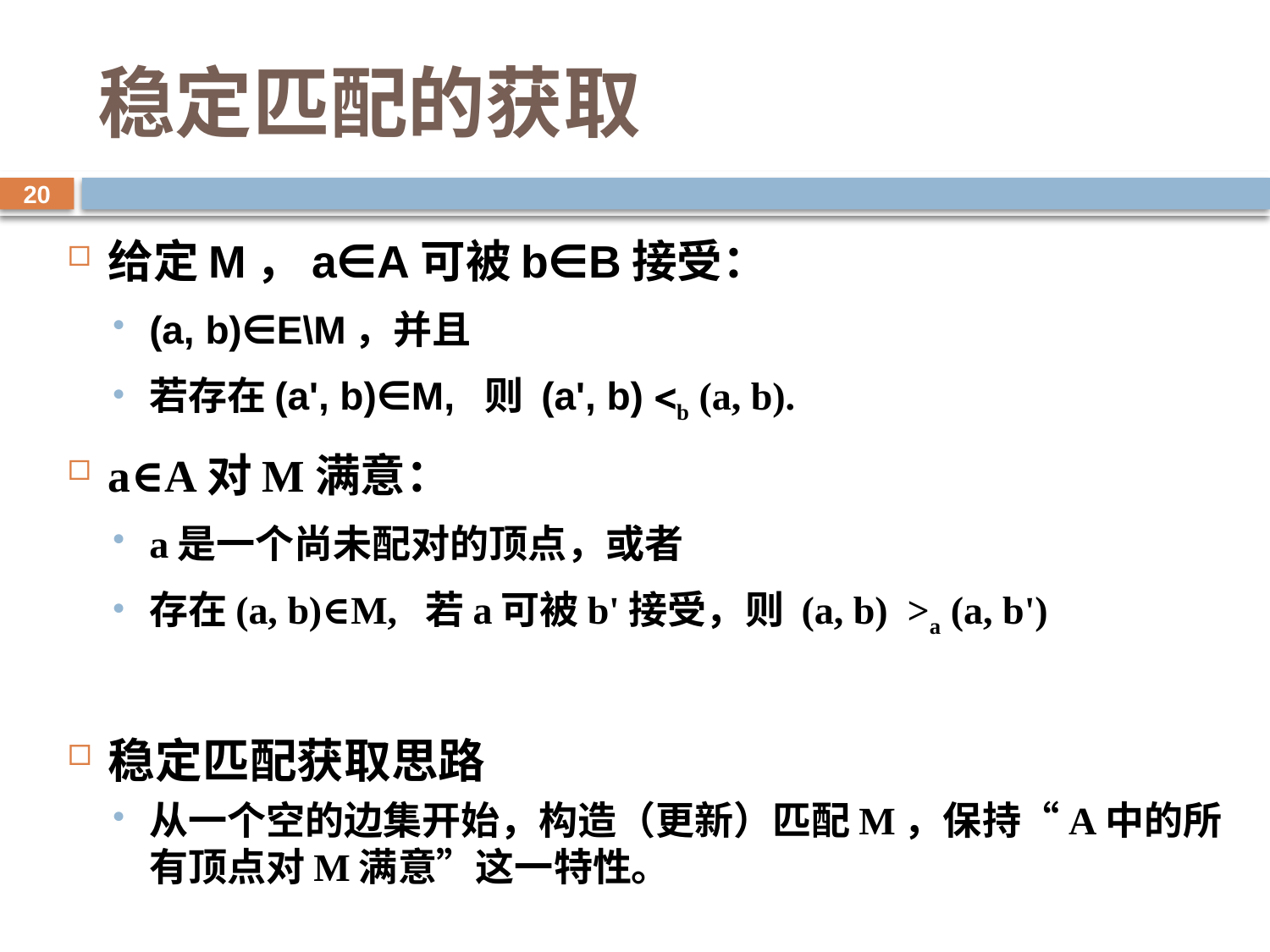

# 稳定匹配的获取
20
给定M，a∈A可被b∈B接受：
(a, b)∈E\M，并且
若存在(a', b)∈M,  则 (a', b) <b (a, b).
a∈A对M满意：
a是一个尚未配对的顶点，或者
存在(a, b)∈M,  若a可被b'接受，则 (a, b)  >a (a, b')

稳定匹配获取思路
从一个空的边集开始，构造（更新）匹配M，保持“A中的所有顶点对M满意”这一特性。